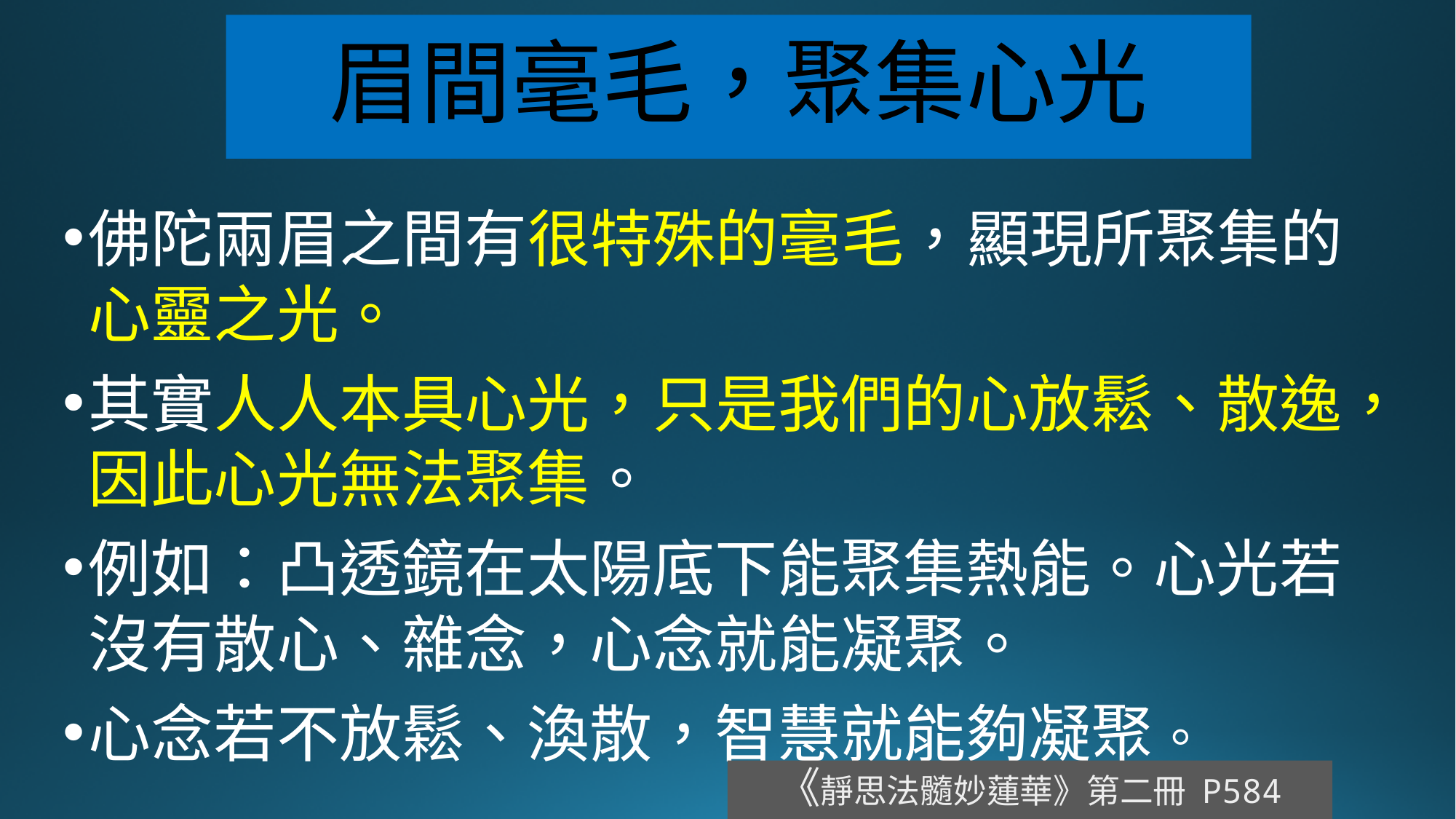

# 眉間毫毛，聚集心光
佛陀兩眉之間有很特殊的毫毛，顯現所聚集的心靈之光。
其實人人本具心光，只是我們的心放鬆、散逸，因此心光無法聚集。
例如：凸透鏡在太陽底下能聚集熱能。心光若沒有散心、雜念，心念就能凝聚。
心念若不放鬆、渙散，智慧就能夠凝聚。
《靜思法髓妙蓮華》第二冊 P584